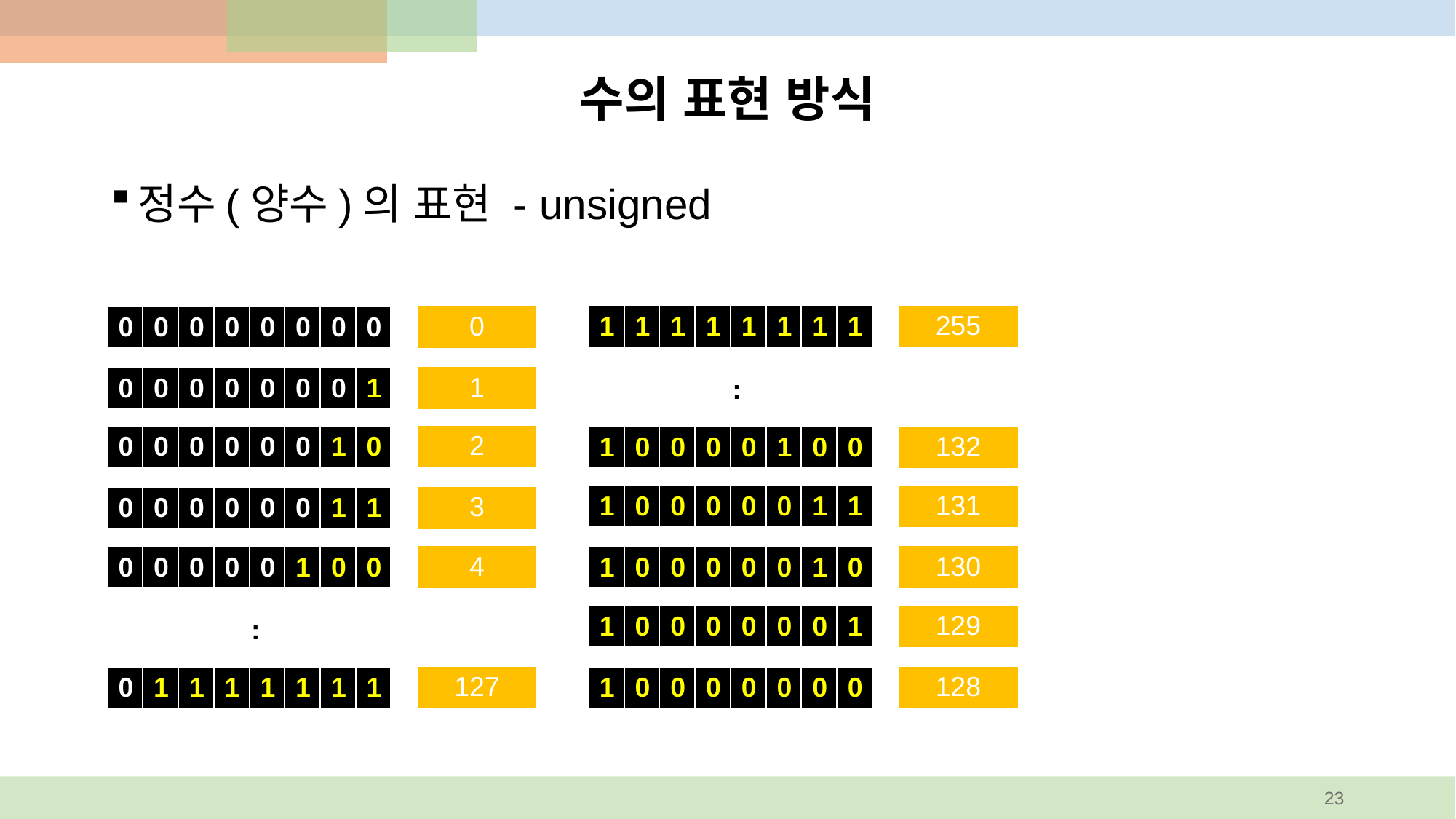

# 수의 표현 방식
정수(양수)의 표현 - unsigned
| 255 |
| --- |
| 0 |
| --- |
| 1 | 1 | 1 | 1 | 1 | 1 | 1 | 1 |
| --- | --- | --- | --- | --- | --- | --- | --- |
| 0 | 0 | 0 | 0 | 0 | 0 | 0 | 0 |
| --- | --- | --- | --- | --- | --- | --- | --- |
| 1 |
| --- |
:
| 0 | 0 | 0 | 0 | 0 | 0 | 0 | 1 |
| --- | --- | --- | --- | --- | --- | --- | --- |
| 2 |
| --- |
| 132 |
| --- |
| 0 | 0 | 0 | 0 | 0 | 0 | 1 | 0 |
| --- | --- | --- | --- | --- | --- | --- | --- |
| 1 | 0 | 0 | 0 | 0 | 1 | 0 | 0 |
| --- | --- | --- | --- | --- | --- | --- | --- |
| 131 |
| --- |
| 1 | 0 | 0 | 0 | 0 | 0 | 1 | 1 |
| --- | --- | --- | --- | --- | --- | --- | --- |
| 3 |
| --- |
| 0 | 0 | 0 | 0 | 0 | 0 | 1 | 1 |
| --- | --- | --- | --- | --- | --- | --- | --- |
| 4 |
| --- |
| 130 |
| --- |
| 0 | 0 | 0 | 0 | 0 | 1 | 0 | 0 |
| --- | --- | --- | --- | --- | --- | --- | --- |
| 1 | 0 | 0 | 0 | 0 | 0 | 1 | 0 |
| --- | --- | --- | --- | --- | --- | --- | --- |
| 129 |
| --- |
| 1 | 0 | 0 | 0 | 0 | 0 | 0 | 1 |
| --- | --- | --- | --- | --- | --- | --- | --- |
:
| 127 |
| --- |
| 128 |
| --- |
| 0 | 1 | 1 | 1 | 1 | 1 | 1 | 1 |
| --- | --- | --- | --- | --- | --- | --- | --- |
| 1 | 0 | 0 | 0 | 0 | 0 | 0 | 0 |
| --- | --- | --- | --- | --- | --- | --- | --- |
23